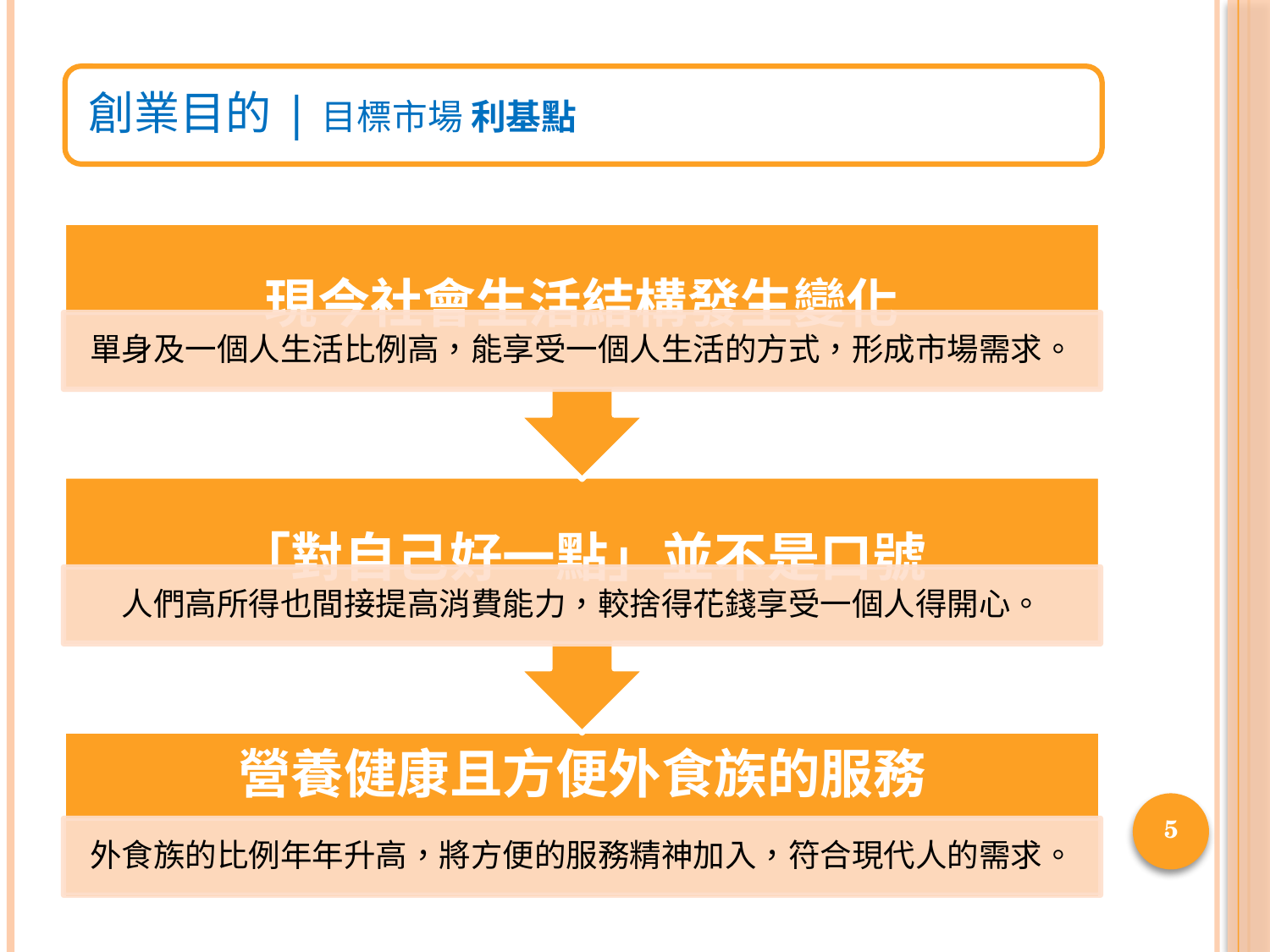

創業目的|目標市場 利基點
營養健康且方便外食族的服務
外食族的比例年年升高，將方便的服務精神加入，符合現代人的需求。
「對自己好一點」並不是口號
人們高所得也間接提高消費能力，較捨得花錢享受一個人得開心。
現今社會生活結構發生變化
單身及一個人生活比例高，能享受一個人生活的方式，形成市場需求。
5